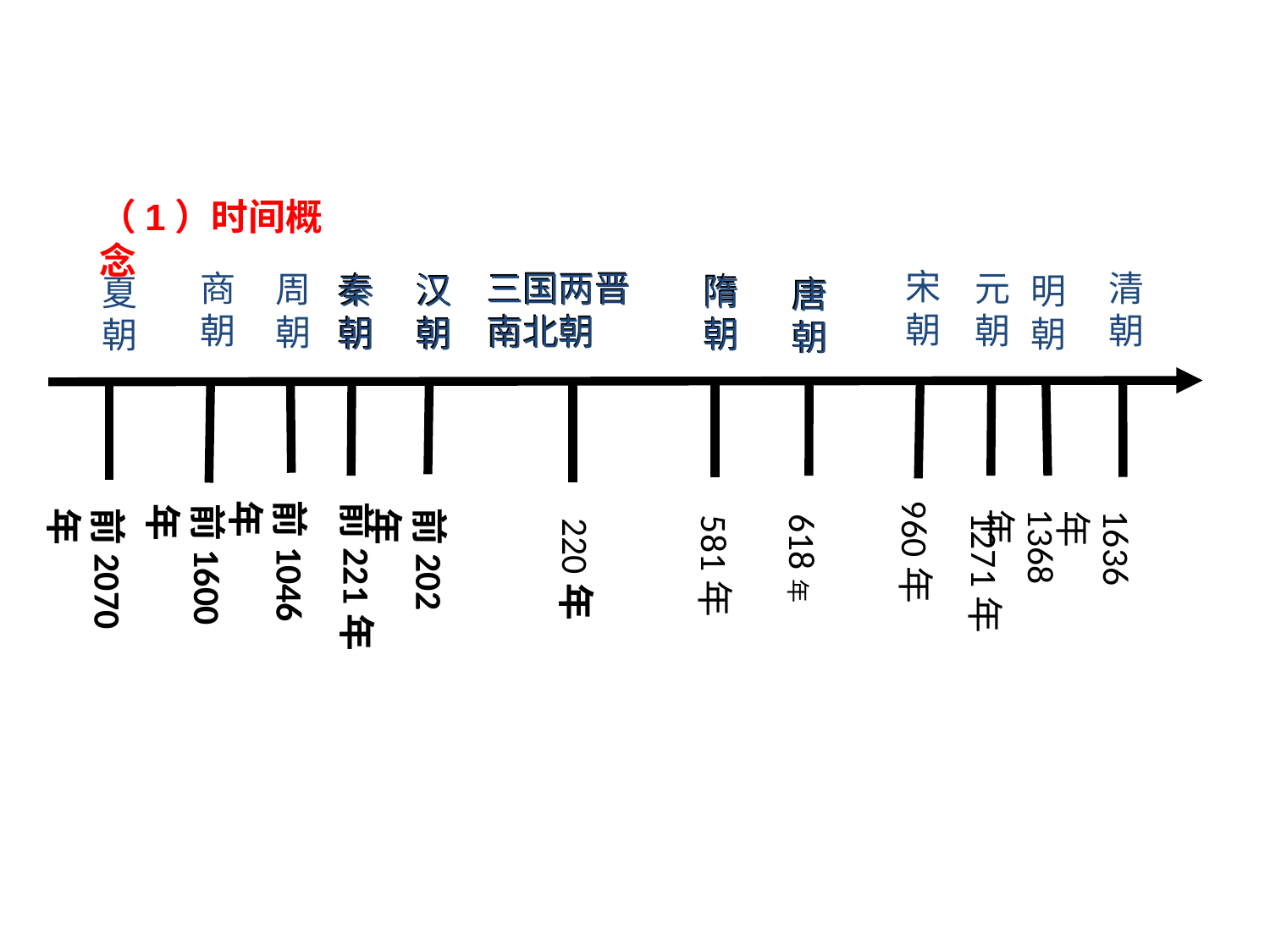

（1）时间概念
宋朝
商朝
元朝
清朝
周朝
明朝
三国两晋
南北朝
夏朝
秦朝
汉朝
隋朝
唐
朝

前1046年
960年
前221年
前1600年
前2070年
前202年
1368年
1636年
1271年
618年
581年
220年